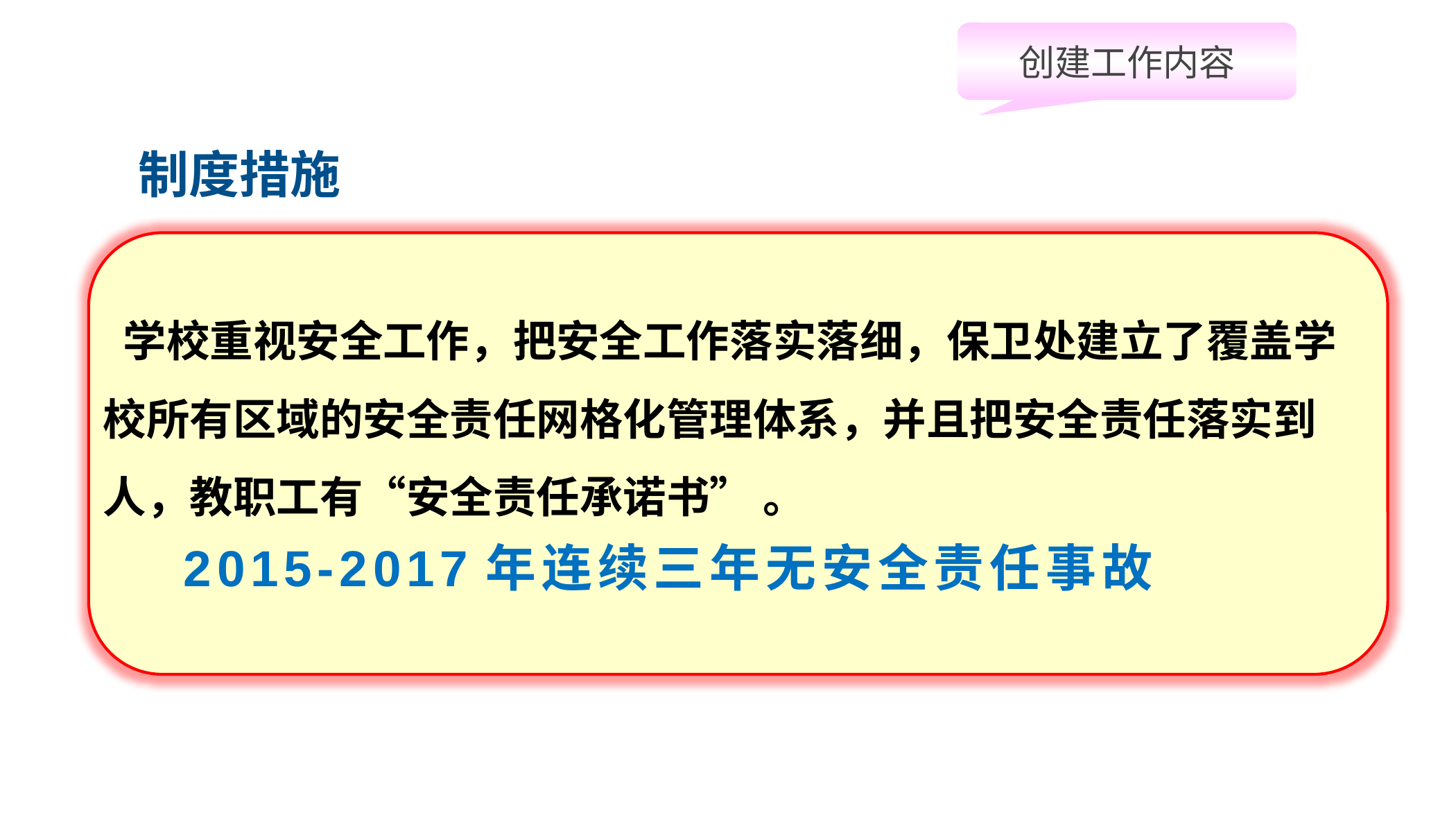

创建工作内容
# 制度措施

       学校重视安全工作，把安全工作落实落细，保卫处建立了覆盖学校所有区域的安全责任网格化管理体系，并且把安全责任落实到人，教职工有“安全责任承诺书” 。

2015-2017年连续三年无安全责任事故